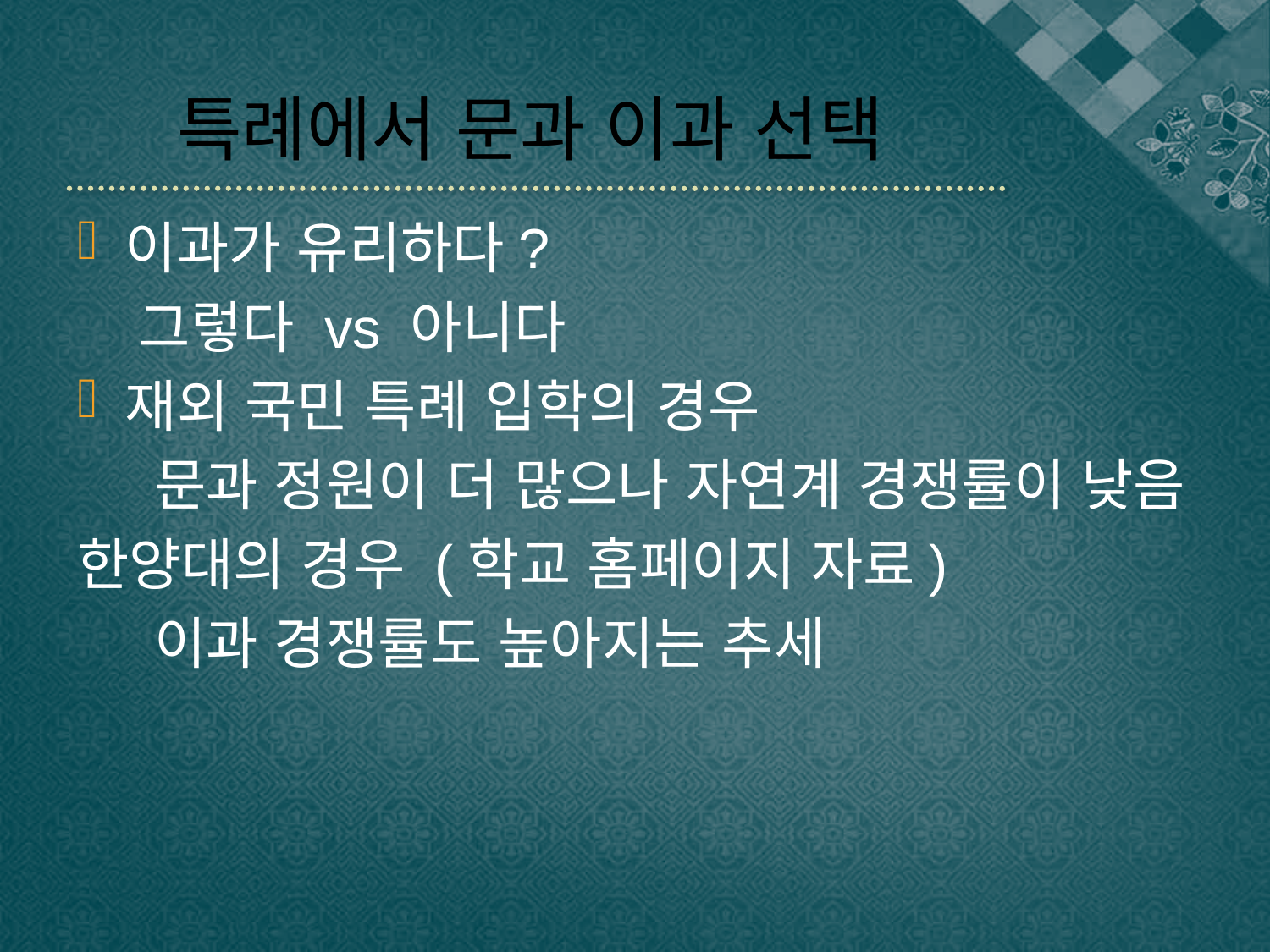

# 특례에서 문과 이과 선택
이과가 유리하다?
   그렇다 vs 아니다
재외 국민 특례 입학의 경우
    문과 정원이 더 많으나 자연계 경쟁률이 낮음
한양대의 경우 (학교 홈페이지 자료)
    이과 경쟁률도 높아지는 추세